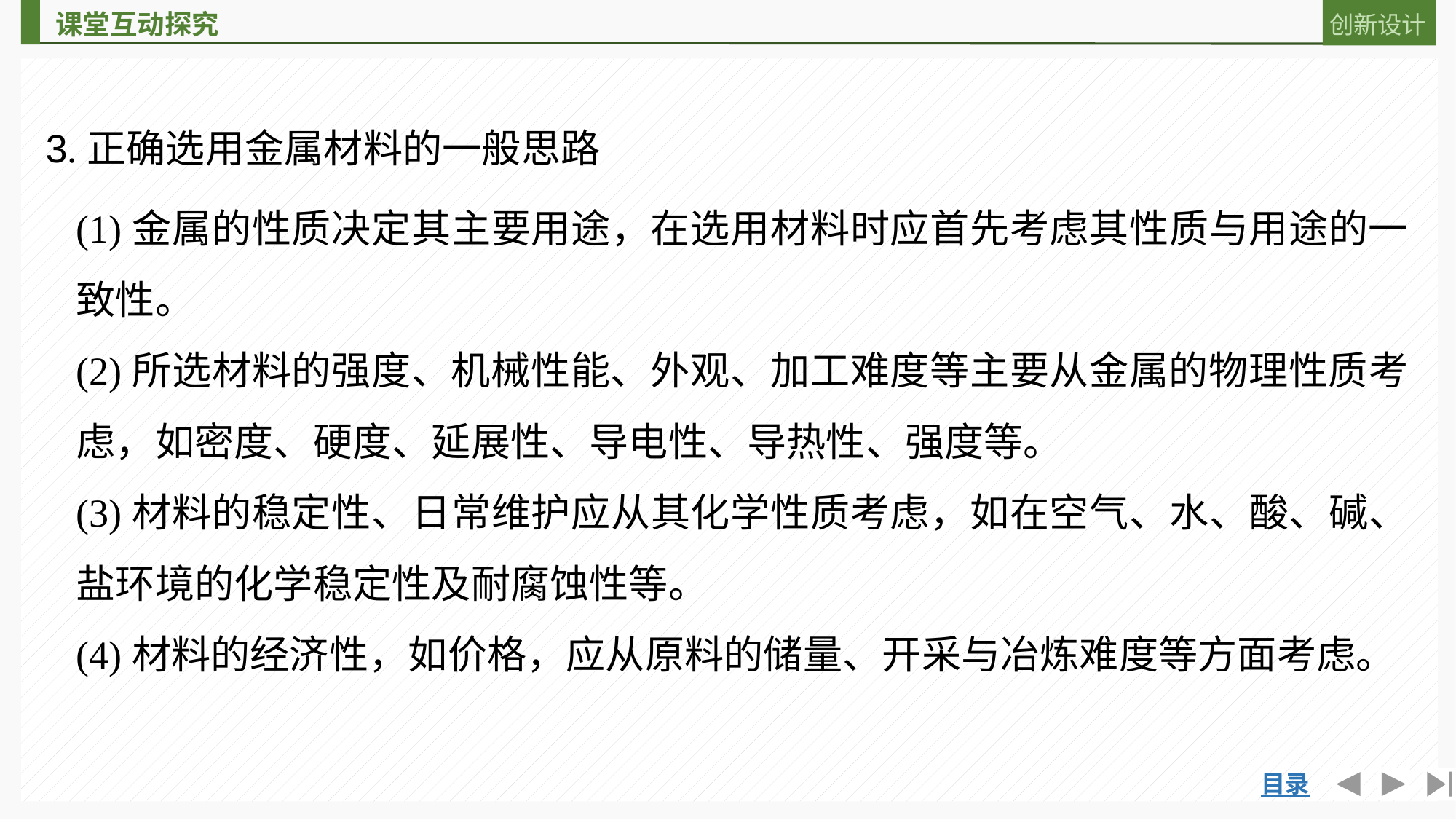

3.正确选用金属材料的一般思路
(1)金属的性质决定其主要用途，在选用材料时应首先考虑其性质与用途的一致性。
(2)所选材料的强度、机械性能、外观、加工难度等主要从金属的物理性质考虑，如密度、硬度、延展性、导电性、导热性、强度等。
(3)材料的稳定性、日常维护应从其化学性质考虑，如在空气、水、酸、碱、盐环境的化学稳定性及耐腐蚀性等。
(4)材料的经济性，如价格，应从原料的储量、开采与冶炼难度等方面考虑。